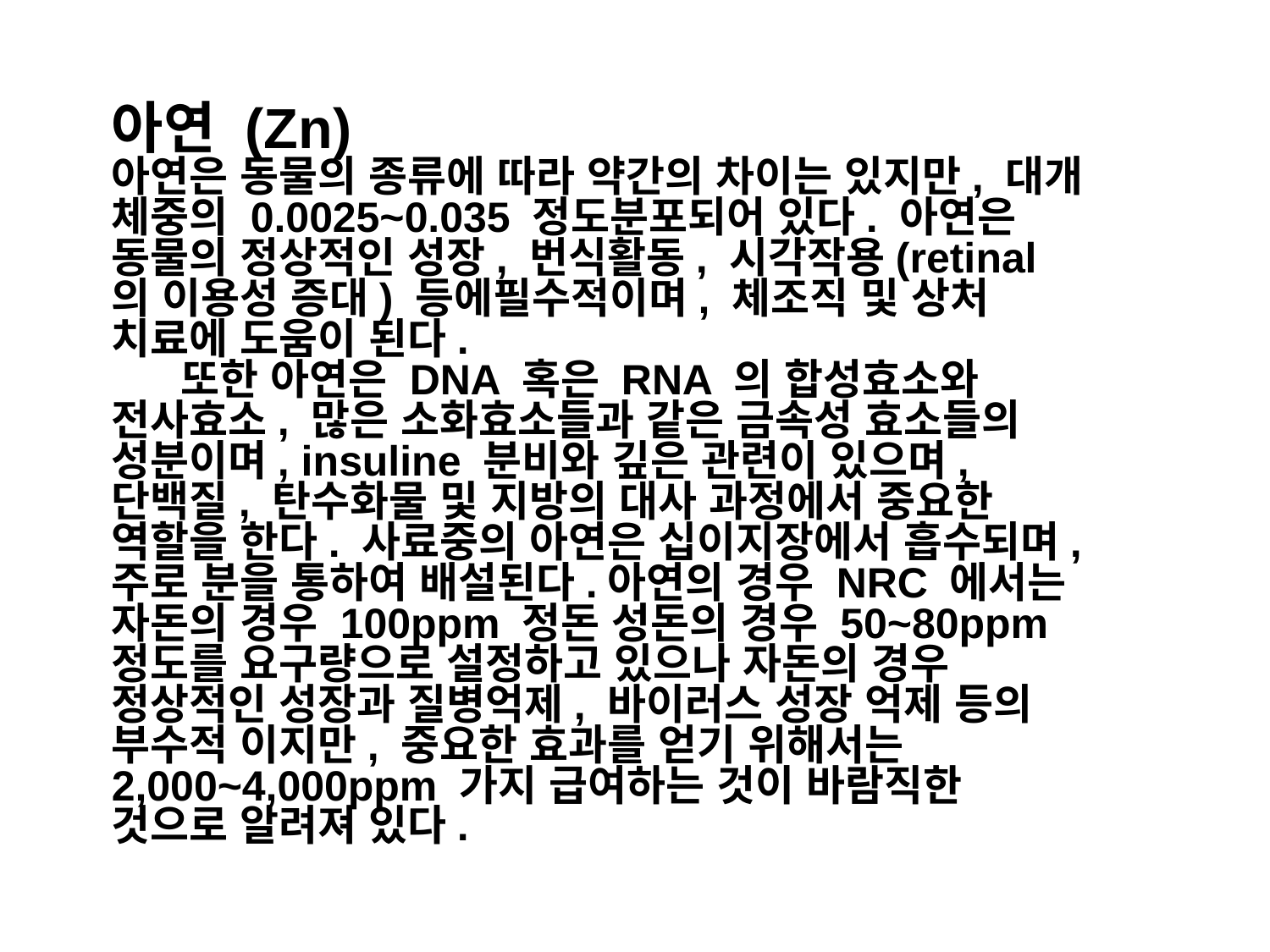

아연 (Zn)
아연은 동물의 종류에 따라 약간의 차이는 있지만, 대개 체중의 0.0025~0.035 정도분포되어 있다. 아연은 동물의 정상적인 성장, 번식활동, 시각작용(retinal 의 이용성 증대) 등에필수적이며, 체조직 및 상처 치료에 도움이 된다.
     또한 아연은 DNA 혹은 RNA 의 합성효소와 전사효소, 많은 소화효소들과 같은 금속성 효소들의 성분이며, insuline 분비와 깊은 관련이 있으며, 단백질, 탄수화물 및 지방의 대사 과정에서 중요한 역할을 한다. 사료중의 아연은 십이지장에서 흡수되며, 주로 분을 통하여 배설된다.아연의 경우 NRC 에서는 자돈의 경우 100ppm 정돈 성돈의 경우 50~80ppm 정도를 요구량으로 설정하고 있으나 자돈의 경우 정상적인 성장과 질병억제, 바이러스 성장 억제 등의 부수적 이지만, 중요한 효과를 얻기 위해서는 2,000~4,000ppm 가지 급여하는 것이 바람직한 것으로 알려져 있다.